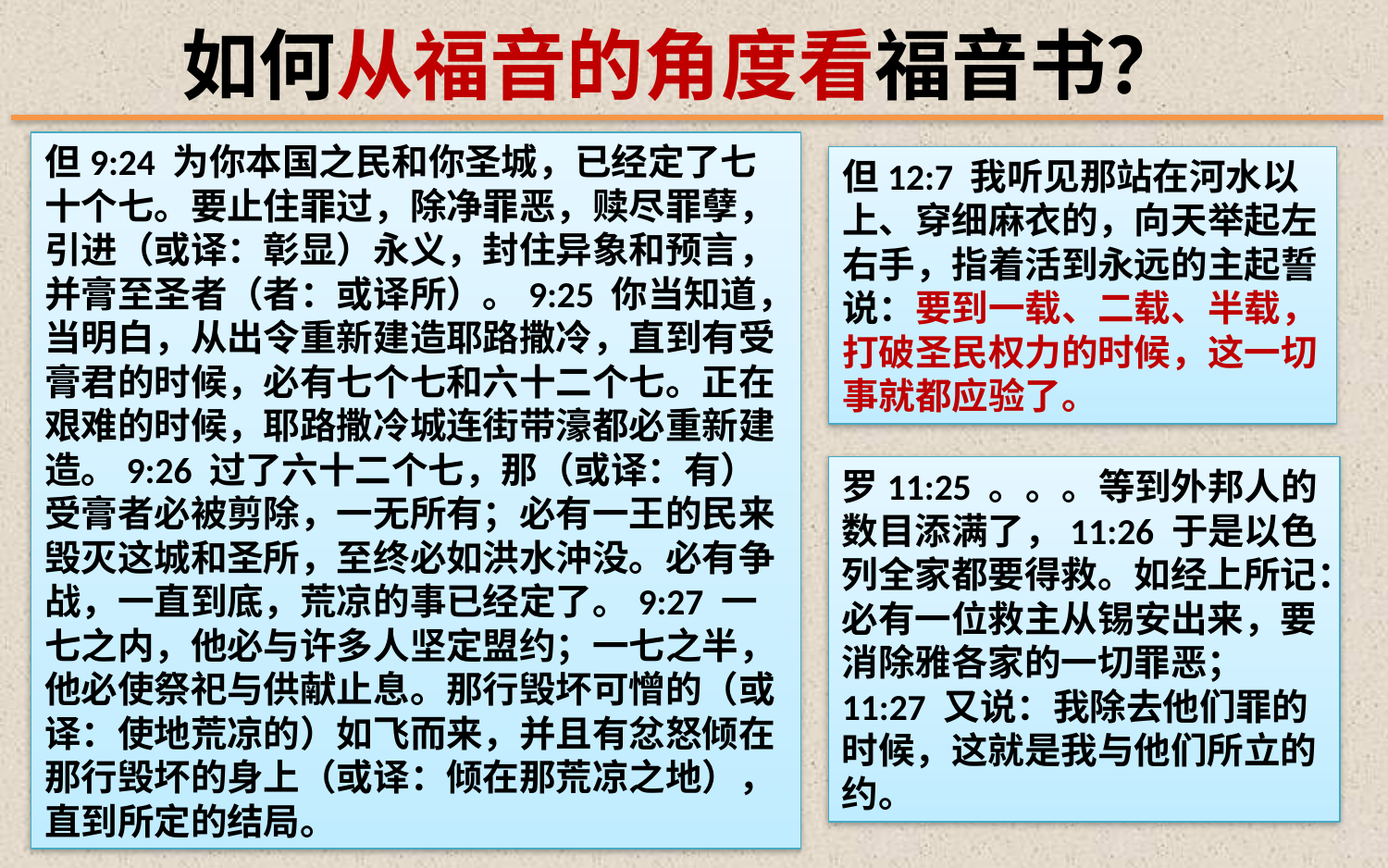

如何从福音的角度看福音书？
但9:24 为你本国之民和你圣城，已经定了七十个七。要止住罪过，除净罪恶，赎尽罪孽，引进（或译：彰显）永义，封住异象和预言，并膏至圣者（者：或译所）。9:25 你当知道，当明白，从出令重新建造耶路撒冷，直到有受膏君的时候，必有七个七和六十二个七。正在艰难的时候，耶路撒冷城连街带濠都必重新建造。9:26 过了六十二个七，那（或译：有）受膏者必被剪除，一无所有；必有一王的民来毁灭这城和圣所，至终必如洪水沖没。必有争战，一直到底，荒凉的事已经定了。9:27 一七之内，他必与许多人坚定盟约；一七之半，他必使祭祀与供献止息。那行毁坏可憎的（或译：使地荒凉的）如飞而来，并且有忿怒倾在那行毁坏的身上（或译：倾在那荒凉之地），直到所定的结局。
但12:7 我听见那站在河水以上、穿细麻衣的，向天举起左右手，指着活到永远的主起誓说：要到一载、二载、半载，打破圣民权力的时候，这一切事就都应验了。
罗11:25 。。。等到外邦人的数目添满了，11:26 于是以色列全家都要得救。如经上所记：必有一位救主从锡安出来，要消除雅各家的一切罪恶；11:27 又说：我除去他们罪的时候，这就是我与他们所立的约。